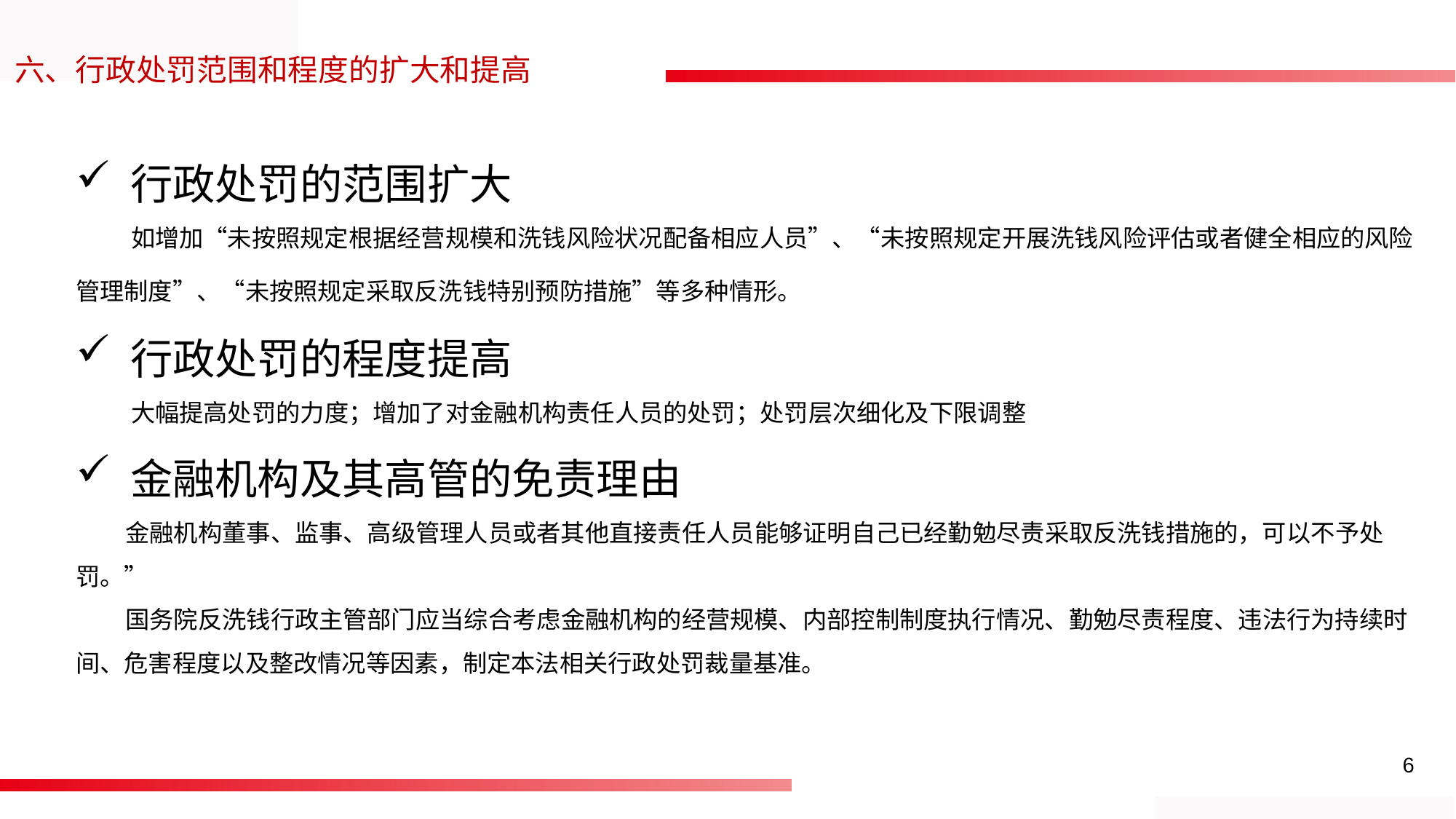

六、行政处罚范围和程度的扩大和提高

行政处罚的范围扩大
         如增加“未按照规定根据经营规模和洗钱风险状况配备相应人员”、“未按照规定开展洗钱风险评估或者健全相应的风险管理制度”、“未按照规定采取反洗钱特别预防措施”等多种情形。
行政处罚的程度提高
         大幅提高处罚的力度；增加了对金融机构责任人员的处罚；处罚层次细化及下限调整
金融机构及其高管的免责理由
        金融机构董事、监事、高级管理人员或者其他直接责任人员能够证明自己已经勤勉尽责采取反洗钱措施的，可以不予处罚。”
        国务院反洗钱行政主管部门应当综合考虑金融机构的经营规模、内部控制制度执行情况、勤勉尽责程度、违法行为持续时间、危害程度以及整改情况等因素，制定本法相关行政处罚裁量基准。
6